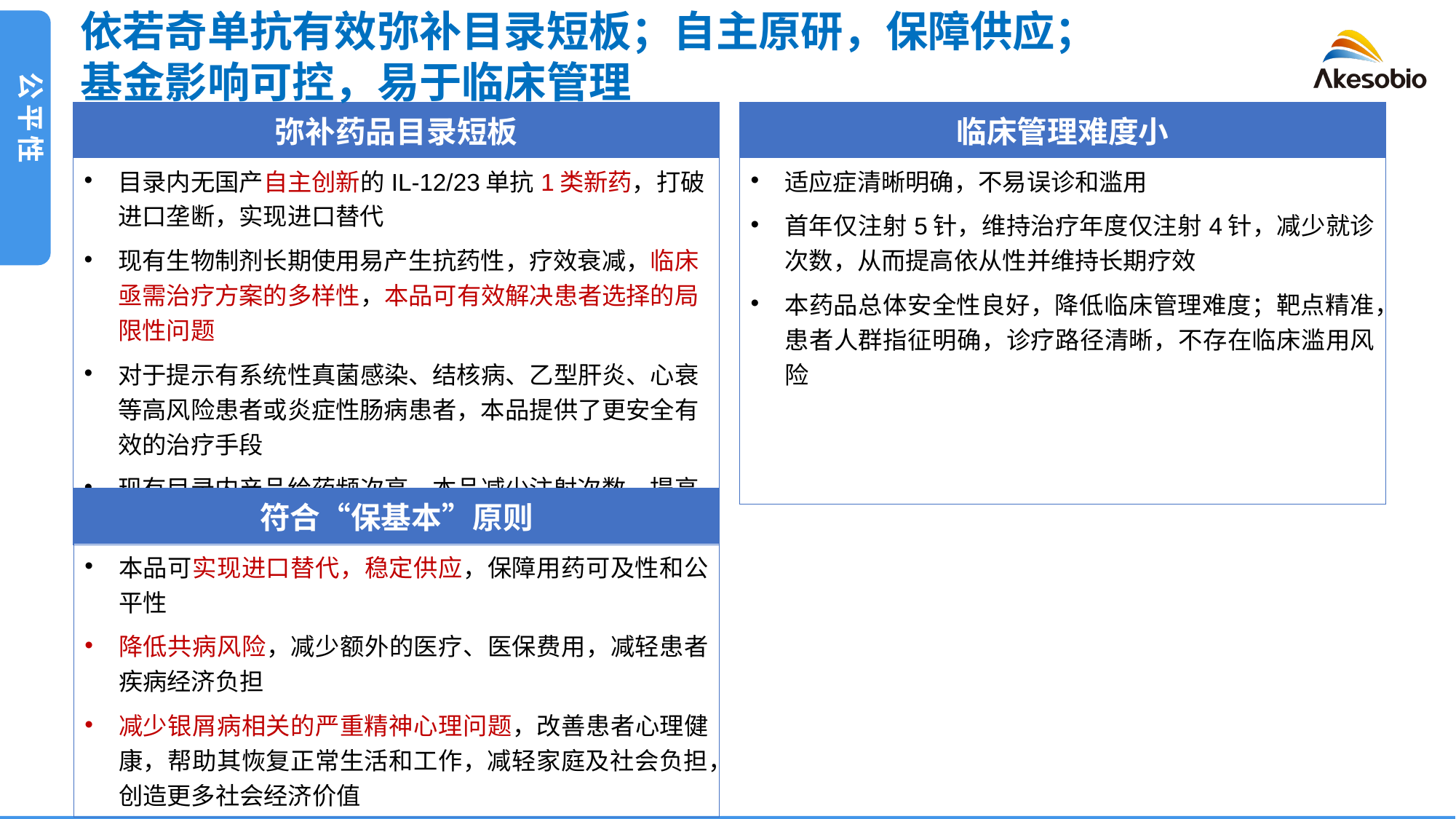

公平性
依若奇单抗有效弥补目录短板；自主原研，保障供应；
基金影响可控，易于临床管理
| 弥补药品目录短板 |
| --- |
| 目录内无国产自主创新的IL-12/23单抗1类新药，打破进口垄断，实现进口替代 现有生物制剂长期使用易产生抗药性，疗效衰减，临床亟需治疗方案的多样性，本品可有效解决患者选择的局限性问题 对于提示有系统性真菌感染、结核病、乙型肝炎、心衰等高风险患者或炎症性肠病患者，本品提供了更安全有效的治疗手段 现有目录内产品给药频次高，本品减少注射次数，提高长期用药便捷度和依从性 |
| 临床管理难度小 |
| --- |
| 适应症清晰明确，不易误诊和滥用 首年仅注射5针，维持治疗年度仅注射4针，减少就诊次数，从而提高依从性并维持长期疗效 本药品总体安全性良好，降低临床管理难度；靶点精准，患者人群指征明确，诊疗路径清晰，不存在临床滥用风险 |

| 符合“保基本”原则 |
| --- |
| 本品可实现进口替代，稳定供应，保障用药可及性和公平性 降低共病风险，减少额外的医疗、医保费用，减轻患者疾病经济负担 减少银屑病相关的严重精神心理问题，改善患者心理健康，帮助其恢复正常生活和工作，减轻家庭及社会负担，创造更多社会经济价值 |